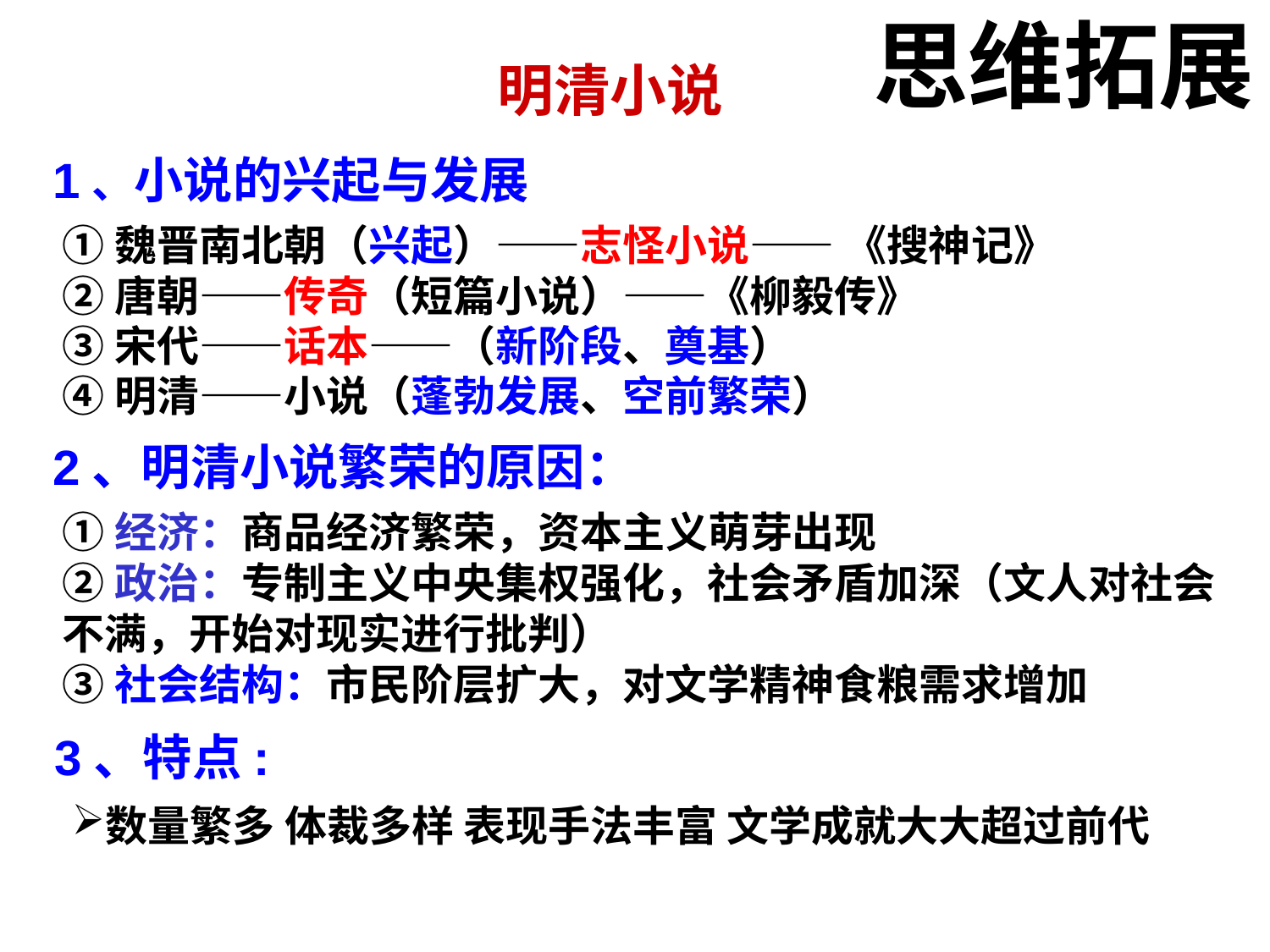

思维拓展
明清小说
1、小说的兴起与发展
①魏晋南北朝（兴起）——志怪小说—— 《搜神记》
②唐朝——传奇（短篇小说）——《柳毅传》
③宋代——话本——（新阶段、奠基）
④明清——小说（蓬勃发展、空前繁荣）
2、明清小说繁荣的原因：
①经济：商品经济繁荣，资本主义萌芽出现
②政治：专制主义中央集权强化，社会矛盾加深（文人对社会不满，开始对现实进行批判）
③社会结构：市民阶层扩大，对文学精神食粮需求增加
3、特点:
数量繁多 体裁多样 表现手法丰富 文学成就大大超过前代